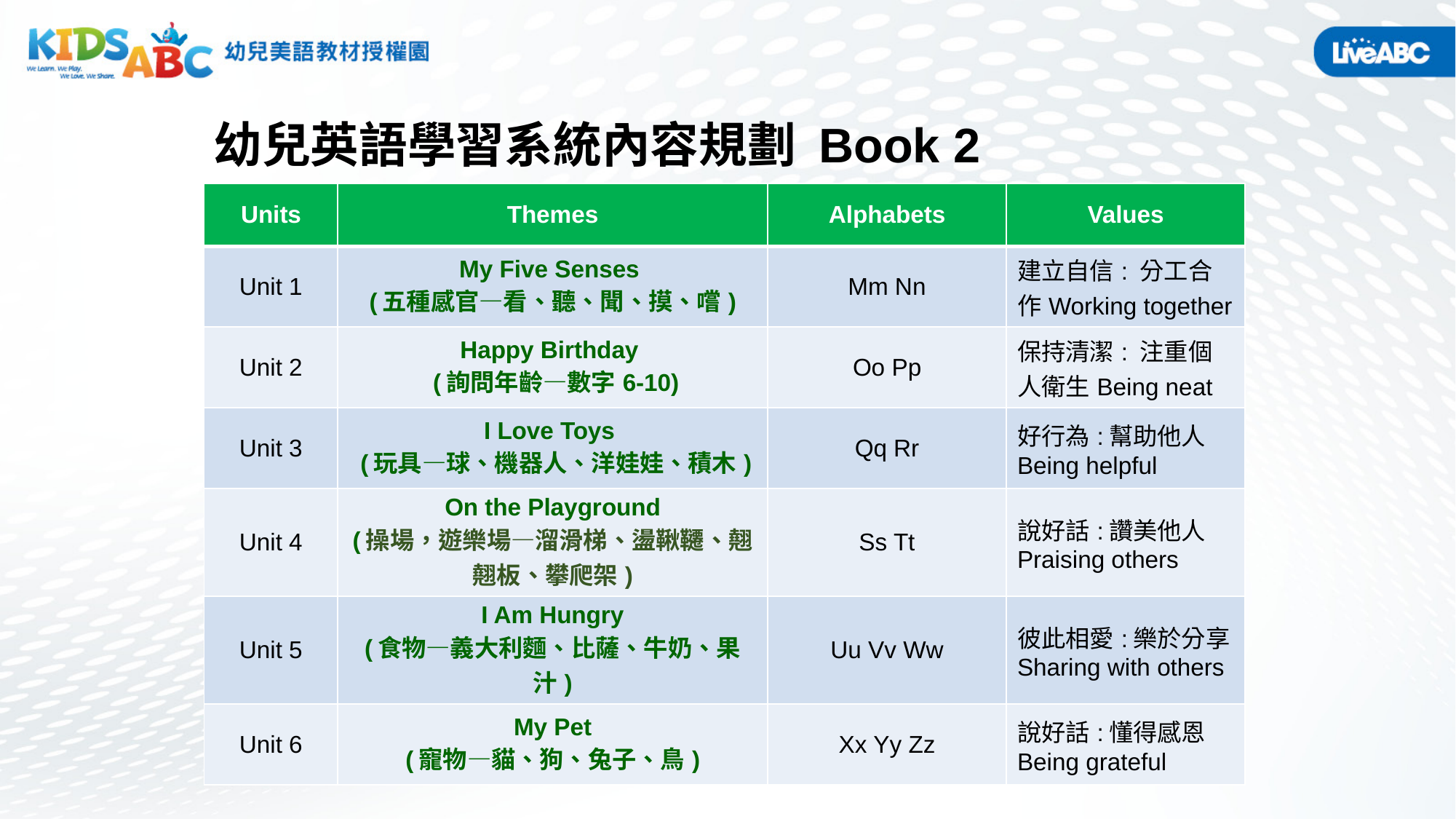

幼兒英語學習系統內容規劃 Book 2
| Units | Themes | Alphabets | Values |
| --- | --- | --- | --- |
| Unit 1 | My Five Senses (五種感官—看、聽、聞、摸、嚐) | Mm Nn | 建立自信: 分工合作Working together |
| Unit 2 | Happy Birthday (詢問年齡—數字6-10) | Oo Pp | 保持清潔: 注重個人衛生Being neat |
| Unit 3 | I Love Toys (玩具—球、機器人、洋娃娃、積木) | Qq Rr | 好行為:幫助他人Being helpful |
| Unit 4 | On the Playground (操場，遊樂場—溜滑梯、盪鞦韆、翹翹板、攀爬架) | Ss Tt | 說好話:讚美他人Praising others |
| Unit 5 | I Am Hungry (食物—義大利麵、比薩、牛奶、果汁) | Uu Vv Ww | 彼此相愛:樂於分享Sharing with others |
| Unit 6 | My Pet (寵物—貓、狗、兔子、鳥) | Xx Yy Zz | 說好話:懂得感恩Being grateful |